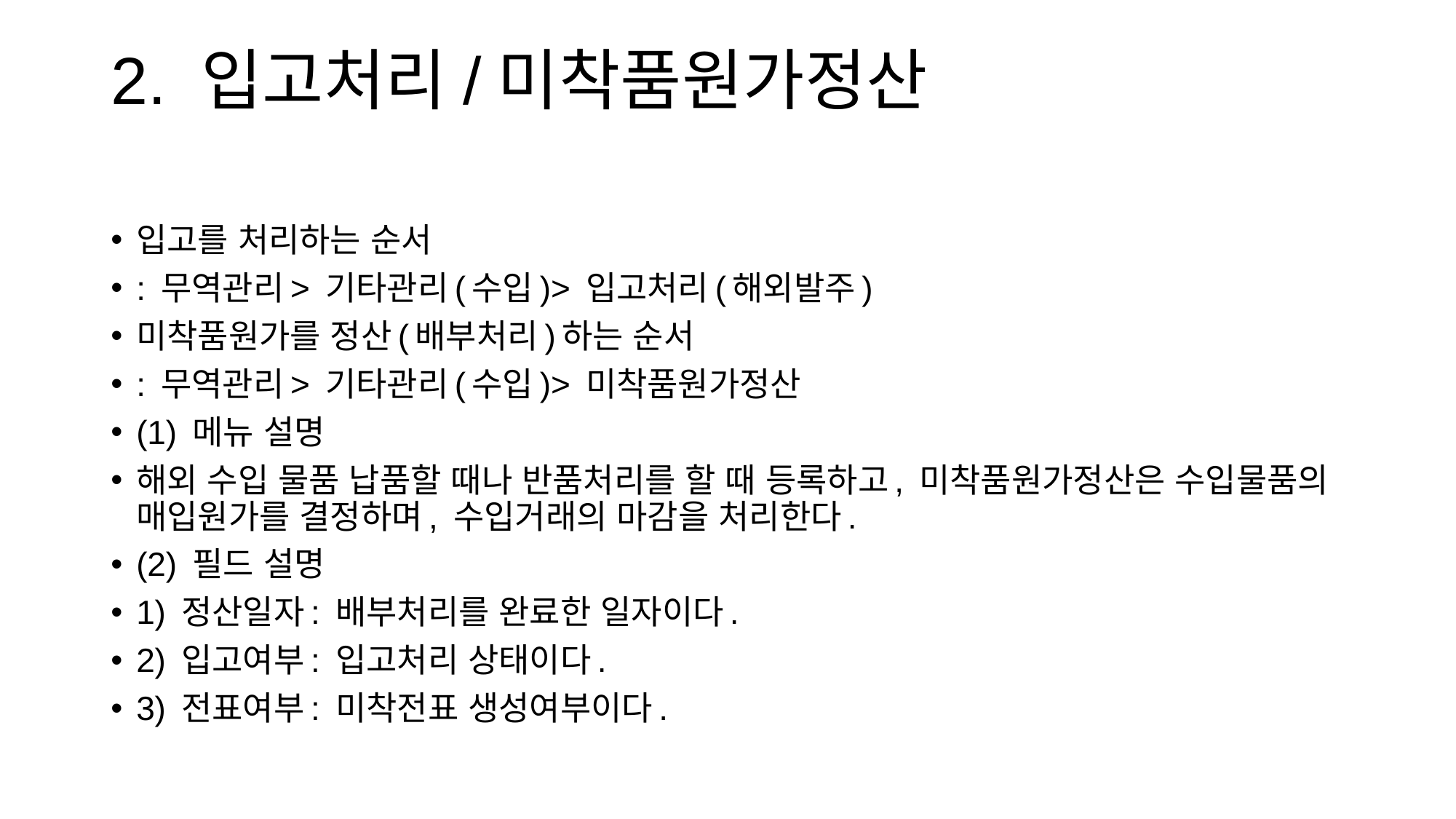

# 2. 입고처리/미착품원가정산
입고를 처리하는 순서
: 무역관리> 기타관리(수입)> 입고처리(해외발주)
미착품원가를 정산(배부처리)하는 순서
: 무역관리> 기타관리(수입)> 미착품원가정산
(1) 메뉴 설명
해외 수입 물품 납품할 때나 반품처리를 할 때 등록하고, 미착품원가정산은 수입물품의 매입원가를 결정하며, 수입거래의 마감을 처리한다.
(2) 필드 설명
1) 정산일자: 배부처리를 완료한 일자이다.
2) 입고여부: 입고처리 상태이다.
3) 전표여부: 미착전표 생성여부이다.